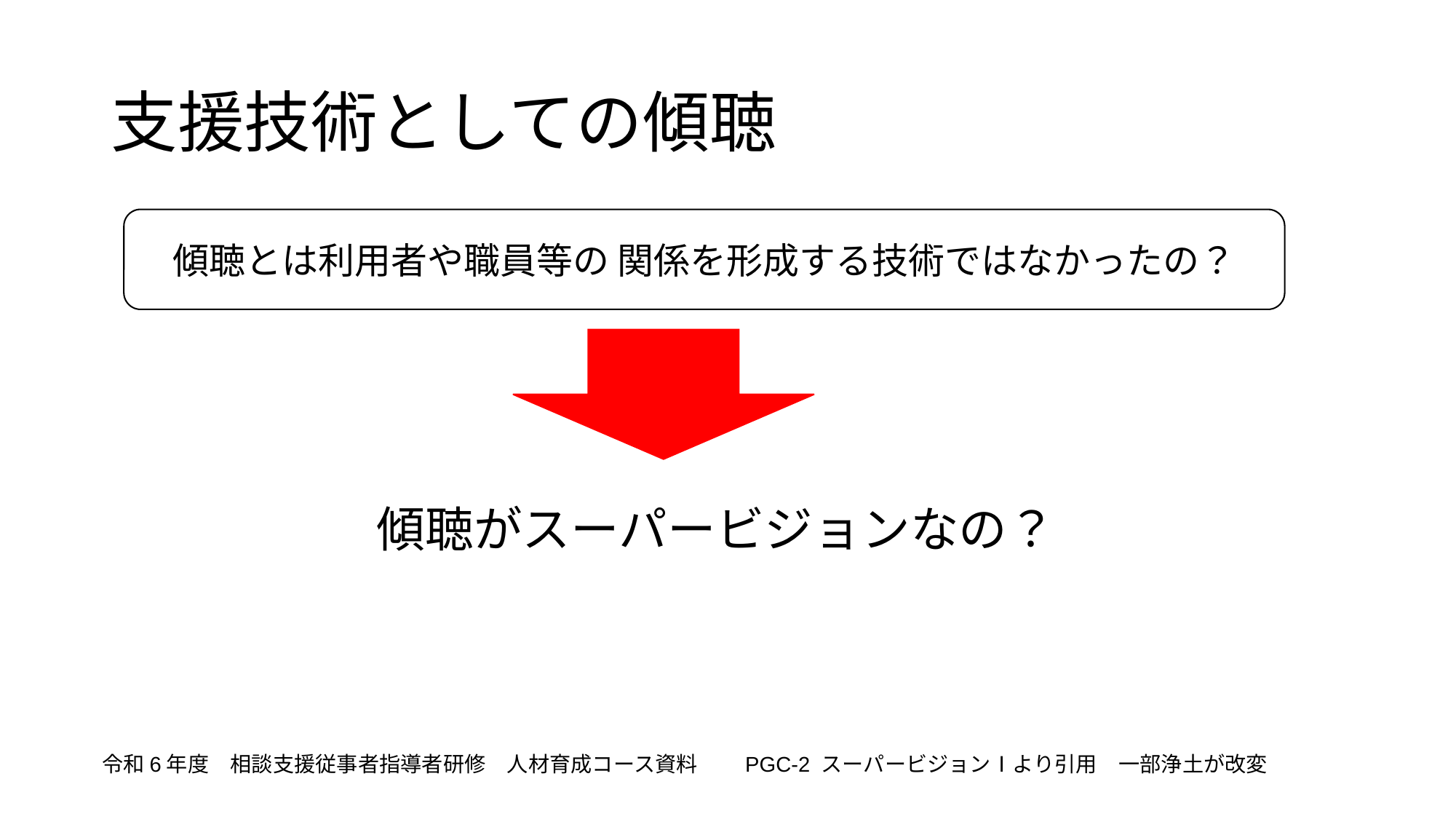

# 支援技術としての傾聴
傾聴とは利用者や職員等の 関係を形成する技術ではなかったの？

傾聴がスーパービジョンなの？
令和6年度　相談支援従事者指導者研修　人材育成コース資料　　PGC-2 スーパービジョンⅠより引用　一部浄土が改変